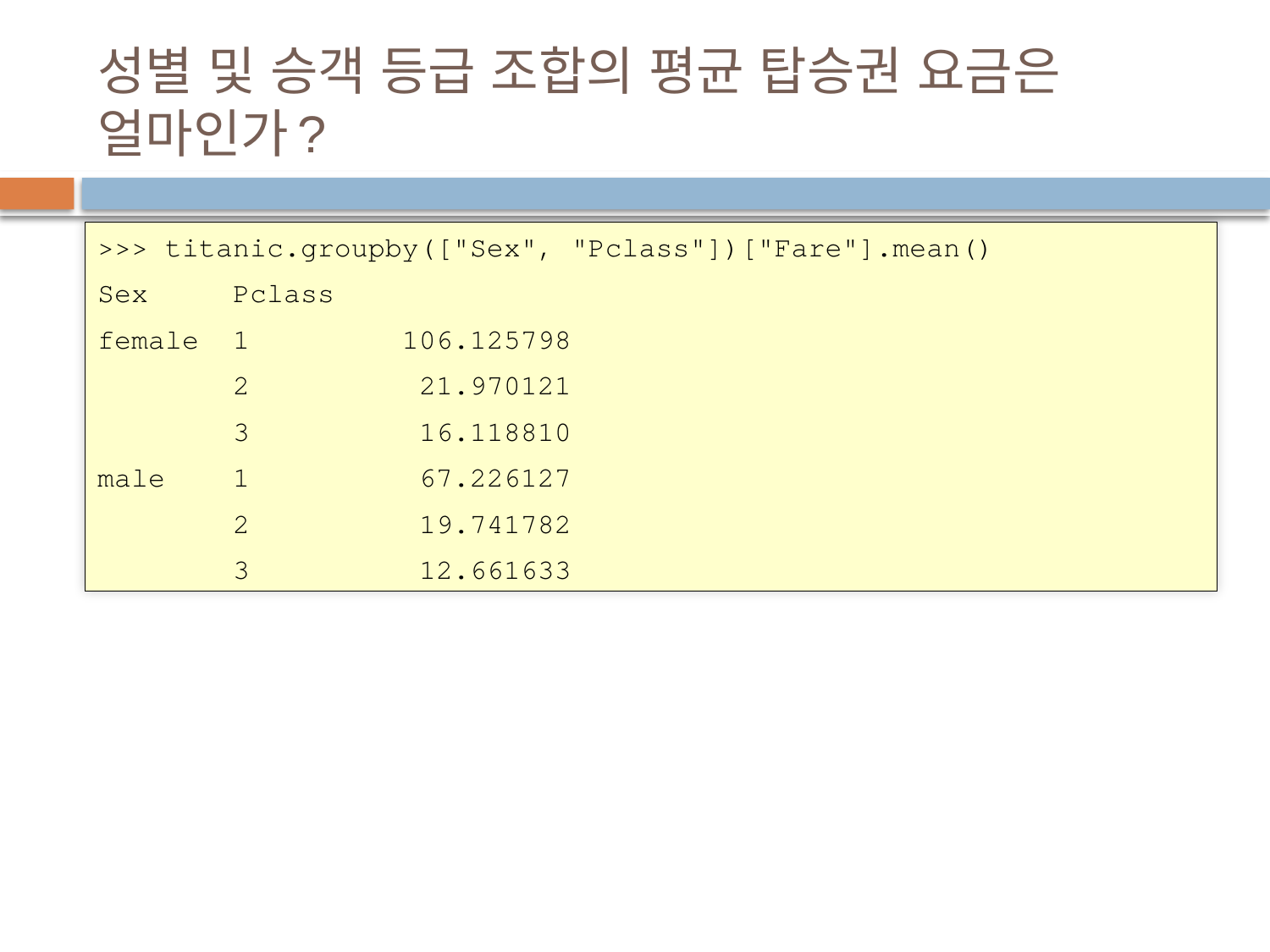

# 성별 및 승객 등급 조합의 평균 탑승권 요금은 얼마인가?
>>> titanic.groupby(["Sex", "Pclass"])["Fare"].mean()
Sex     Pclass
female  1         106.125798
        2          21.970121
        3          16.118810
male    1          67.226127
        2          19.741782
        3          12.661633